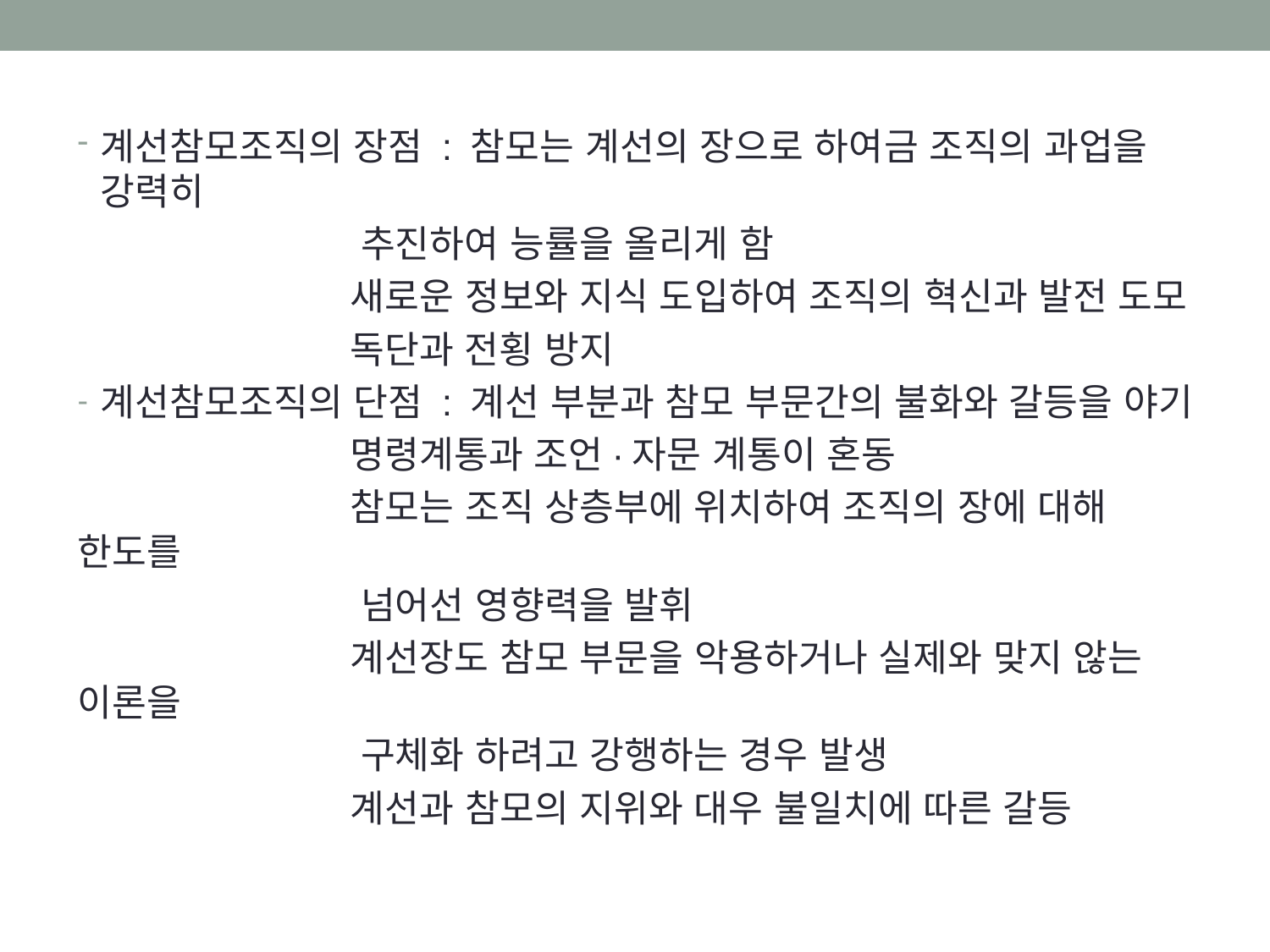

#
계선참모조직의 장점 : 참모는 계선의 장으로 하여금 조직의 과업을 강력히
                          추진하여 능률을 올리게 함
                         새로운 정보와 지식 도입하여 조직의 혁신과 발전 도모
                         독단과 전횡 방지
계선참모조직의 단점 : 계선 부분과 참모 부문간의 불화와 갈등을 야기
                         명령계통과 조언·자문 계통이 혼동
                         참모는 조직 상층부에 위치하여 조직의 장에 대해 한도를
                          넘어선 영향력을 발휘
                         계선장도 참모 부문을 악용하거나 실제와 맞지 않는 이론을
                          구체화 하려고 강행하는 경우 발생
                         계선과 참모의 지위와 대우 불일치에 따른 갈등